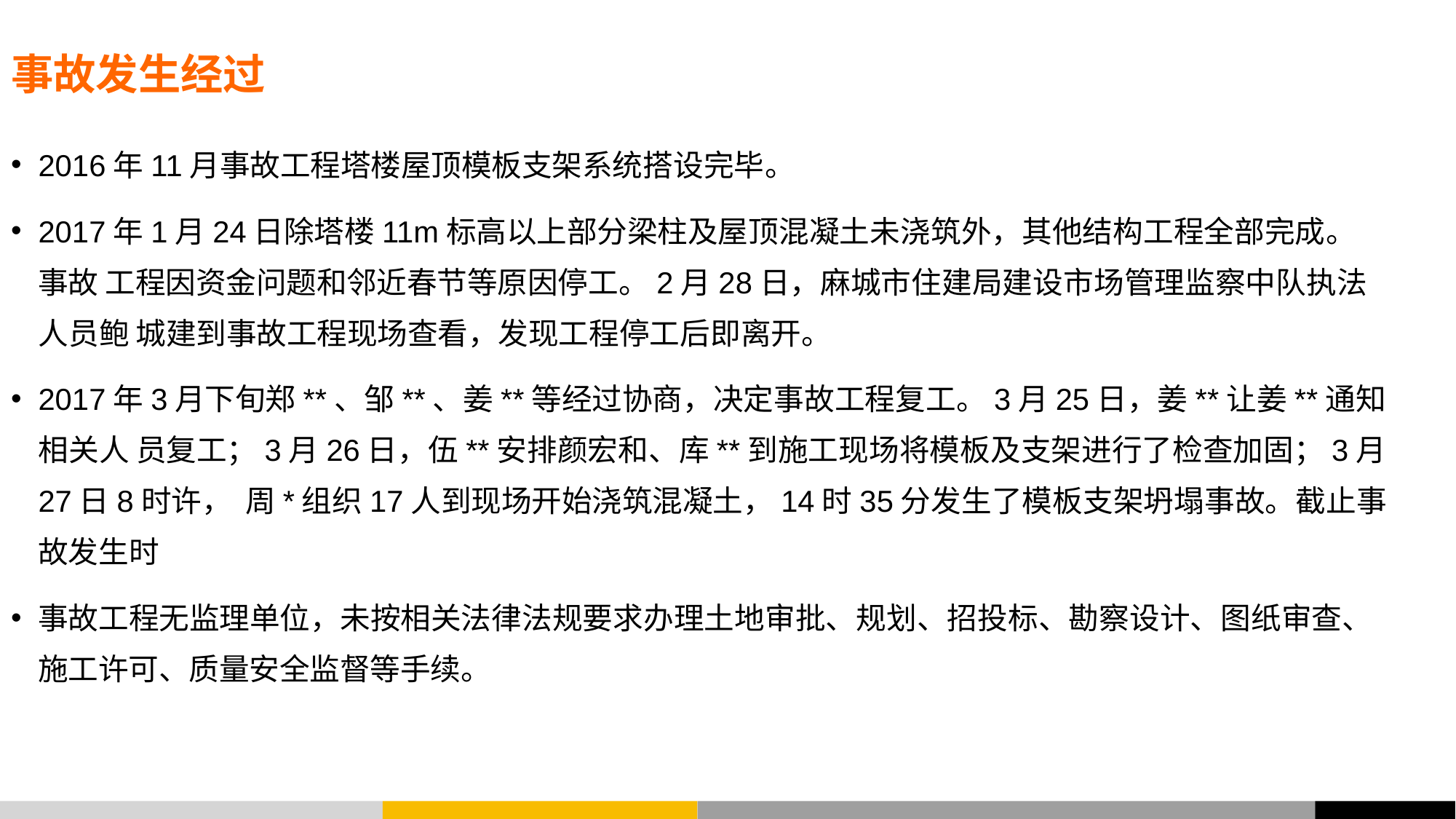

# 事故发生经过
2016年11月事故工程塔楼屋顶模板支架系统搭设完毕。
2017年1月24日除塔楼11m标高以上部分梁柱及屋顶混凝土未浇筑外，其他结构工程全部完成。事故 工程因资金问题和邻近春节等原因停工。2月28日，麻城市住建局建设市场管理监察中队执法人员鲍 城建到事故工程现场查看，发现工程停工后即离开。
2017年3月下旬郑**、邹**、姜**等经过协商，决定事故工程复工。3月25日，姜**让姜**通知相关人 员复工；3月26日，伍**安排颜宏和、库**到施工现场将模板及支架进行了检查加固；3月27日8时许，  周*组织17人到现场开始浇筑混凝土，14时35分发生了模板支架坍塌事故。截止事故发生时
事故工程无监理单位，未按相关法律法规要求办理土地审批、规划、招投标、勘察设计、图纸审查、
施工许可、质量安全监督等手续。